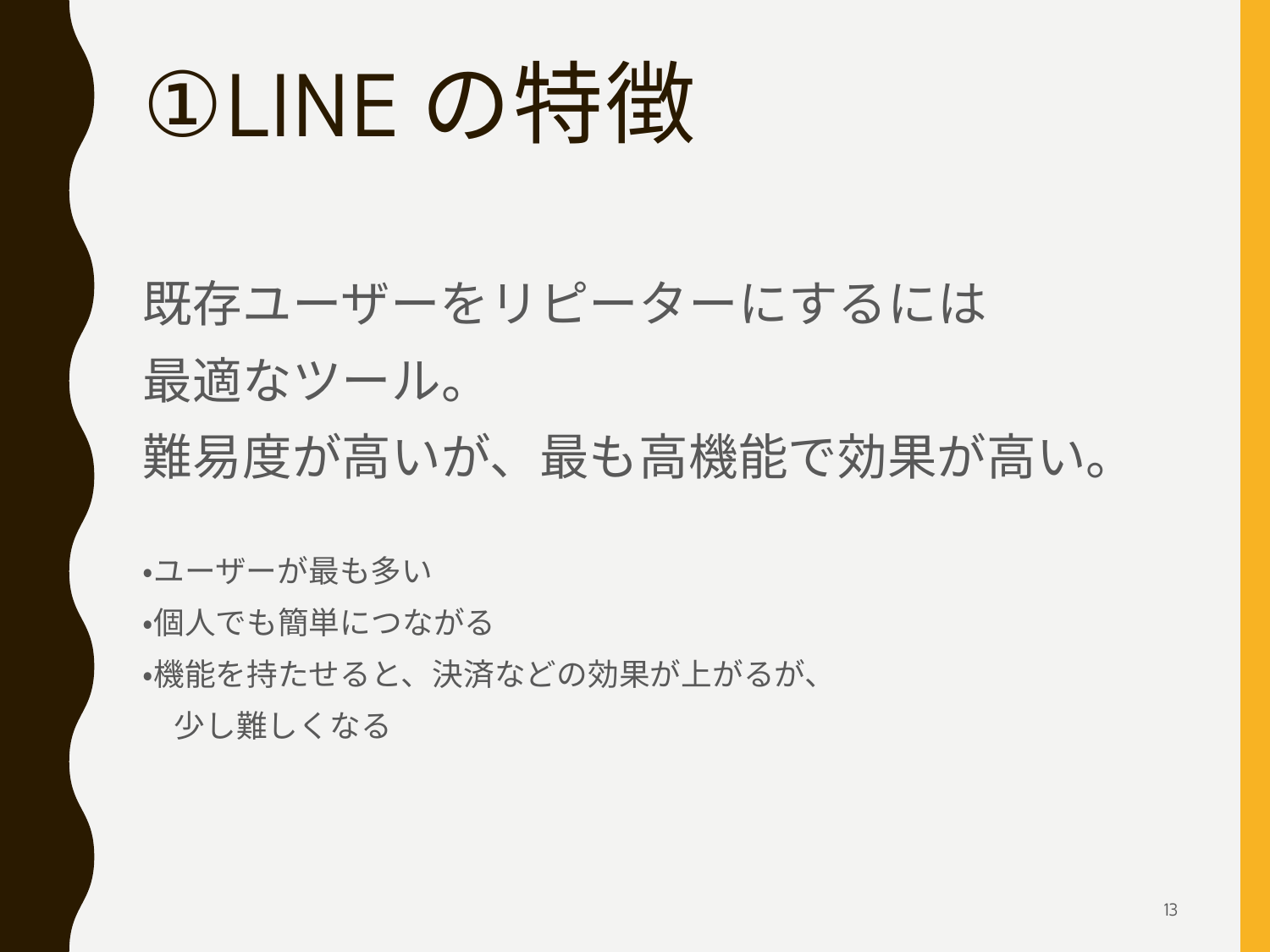

# ①LINEの特徴
既存ユーザーをリピーターにするには
最適なツール。
難易度が高いが、最も高機能で効果が高い。

・ユーザーが最も多い
・個人でも簡単につながる
・機能を持たせると、決済などの効果が上がるが、
　少し難しくなる
13